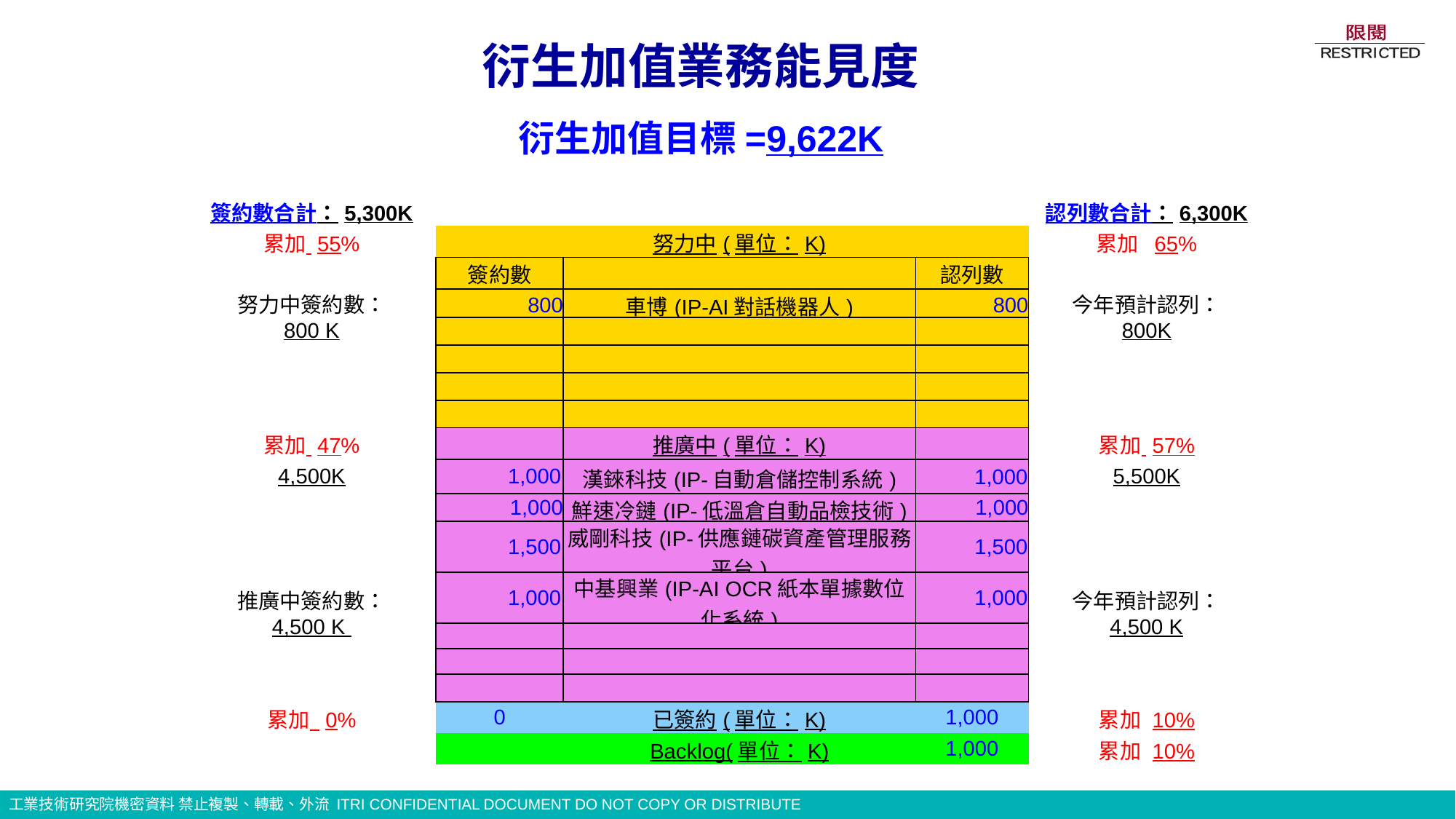

衍生加值業務能見度
衍生加值目標=9,622K
| 簽約數合計：5,300K |  |  |  | 認列數合計：6,300K |
| --- | --- | --- | --- | --- |
| 累加 55% |  | 努力中(單位：K) |  | 累加 65% |
| 努力中簽約數： 800 K | 簽約數 |  | 認列數 | 今年預計認列： 800K |
|  | 800 | 車博(IP-AI對話機器人) | 800 |  |
|  |  |  |  |  |
|  |  |  |  |  |
|  |  |  |  |  |
|  |  |  |  |  |
| 累加 47% |  | 推廣中(單位：K) |  | 累加 57% |
| 4,500K | 1,000 | 漢錸科技(IP-自動倉儲控制系統) | 1,000 | 5,500K |
|  | 1,000 | 鮮速冷鏈(IP-低溫倉自動品檢技術) | 1,000 |  |
| 推廣中簽約數： 4,500 K | 1,500 | 威剛科技(IP-供應鏈碳資產管理服務平台) | 1,500 | 今年預計認列： 4,500 K |
|  | 1,000 | 中基興業(IP-AI OCR紙本單據數位化系統) | 1,000 |  |
|  |  |  |  |  |
|  |  |  |  |  |
|  |  |  |  |  |
| 累加 0% | 0 | 已簽約(單位：K) | 1,000 | 累加 10% |
|  |  | Backlog(單位：K) | 1,000 | 累加 10% |